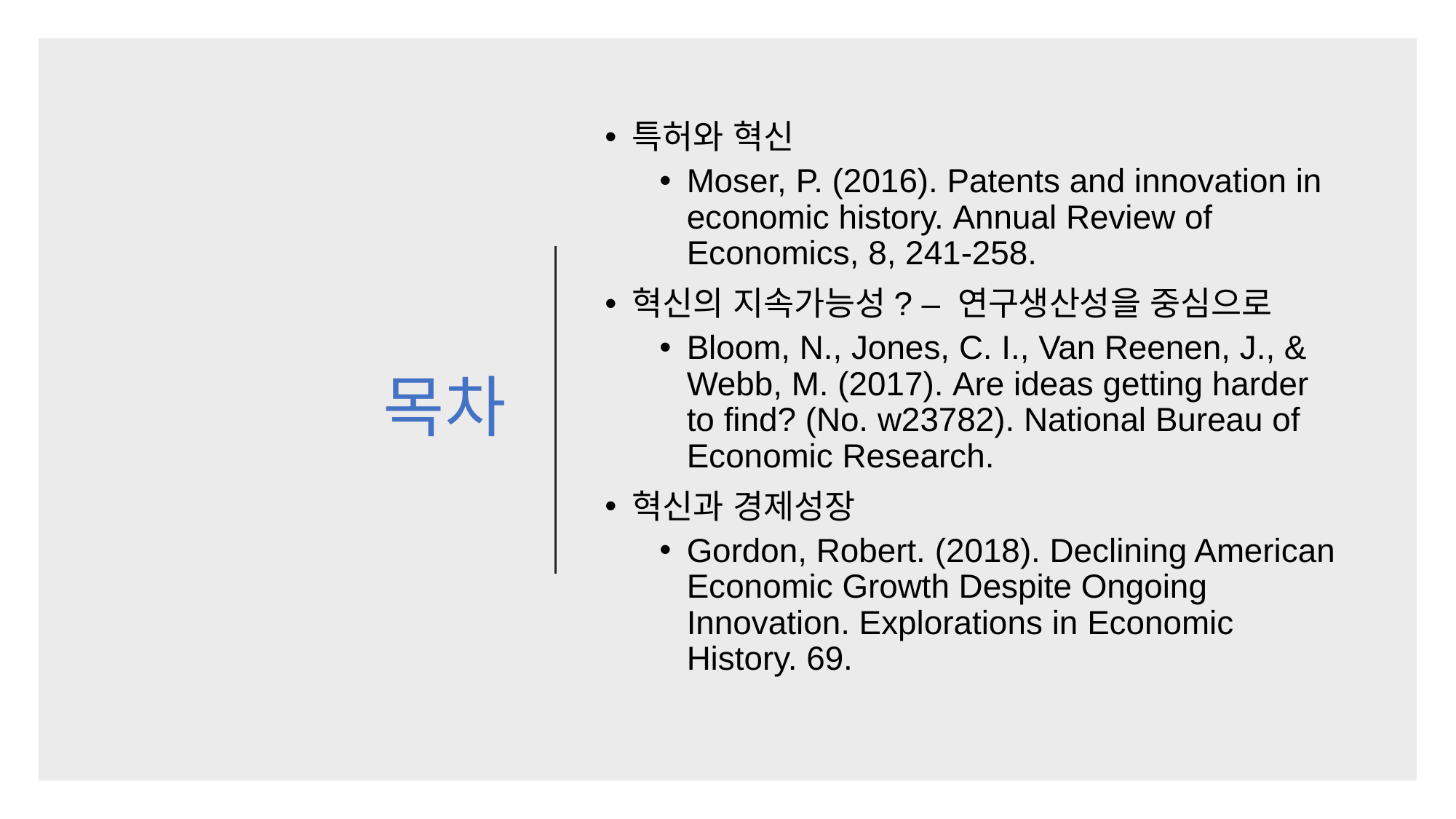

# 목차
특허와 혁신
Moser, P. (2016). Patents and innovation in economic history. Annual Review of Economics, 8, 241-258.
혁신의 지속가능성? – 연구생산성을 중심으로
Bloom, N., Jones, C. I., Van Reenen, J., & Webb, M. (2017). Are ideas getting harder to find? (No. w23782). National Bureau of Economic Research.
혁신과 경제성장
Gordon, Robert. (2018). Declining American Economic Growth Despite Ongoing Innovation. Explorations in Economic History. 69.